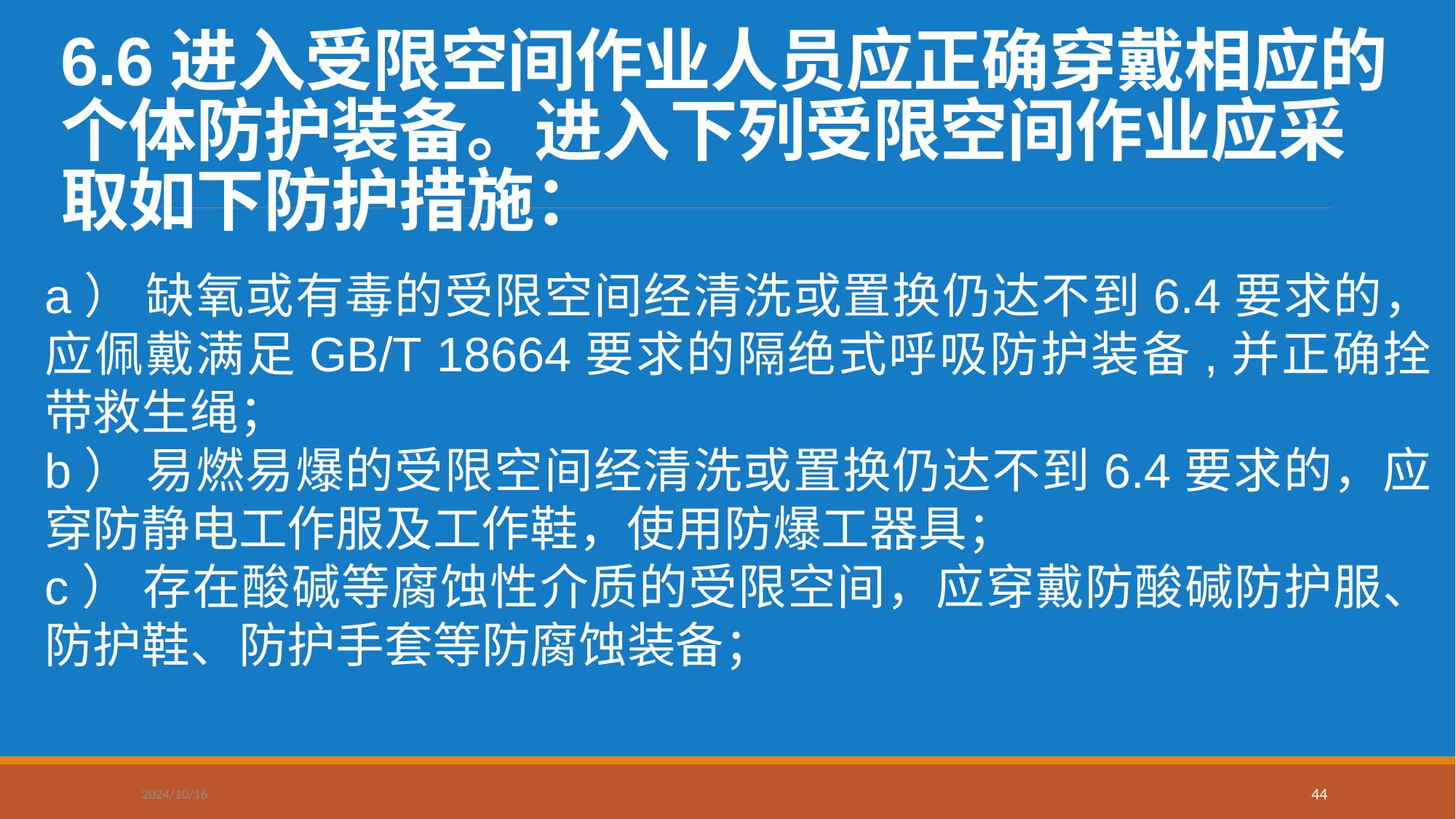

# 6.6进入受限空间作业人员应正确穿戴相应的个体防护装备。进入下列受限空间作业应采取如下防护措施：
a） 缺氧或有毒的受限空间经清洗或置换仍达不到6.4要求的，应佩戴满足GB/T 18664要求的隔绝式呼吸防护装备,并正确拴带救生绳；
b） 易燃易爆的受限空间经清洗或置换仍达不到6.4要求的，应穿防静电工作服及工作鞋，使用防爆工器具；
c） 存在酸碱等腐蚀性介质的受限空间，应穿戴防酸碱防护服、防护鞋、防护手套等防腐蚀装备；
2024/10/16
44